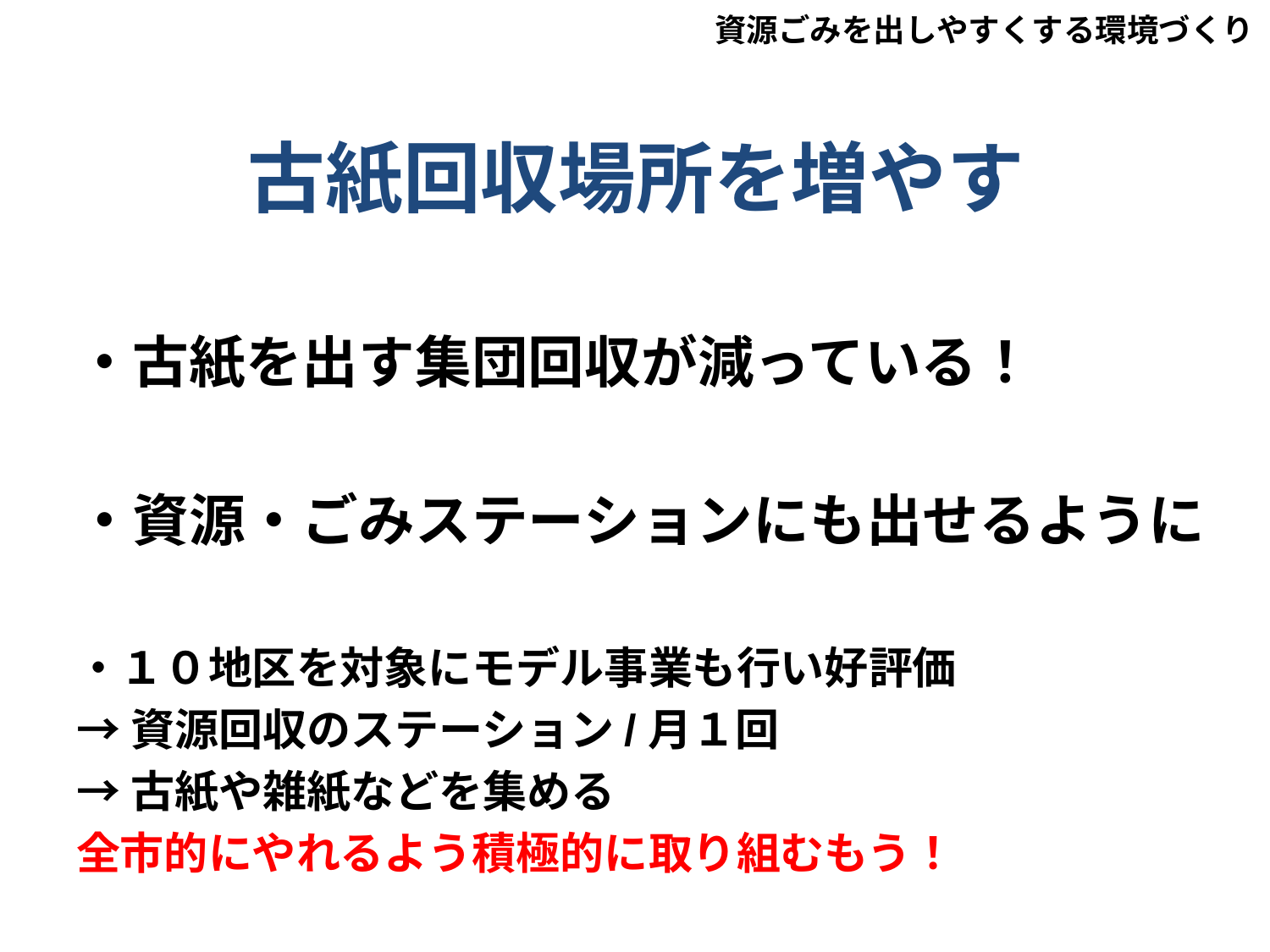

資源ごみを出しやすくする環境づくり
# 古紙回収場所を増やす
・古紙を出す集団回収が減っている！

・資源・ごみステーションにも出せるように

・１０地区を対象にモデル事業も行い好評価
→資源回収のステーション/月１回
→古紙や雑紙などを集める
全市的にやれるよう積極的に取り組むもう！